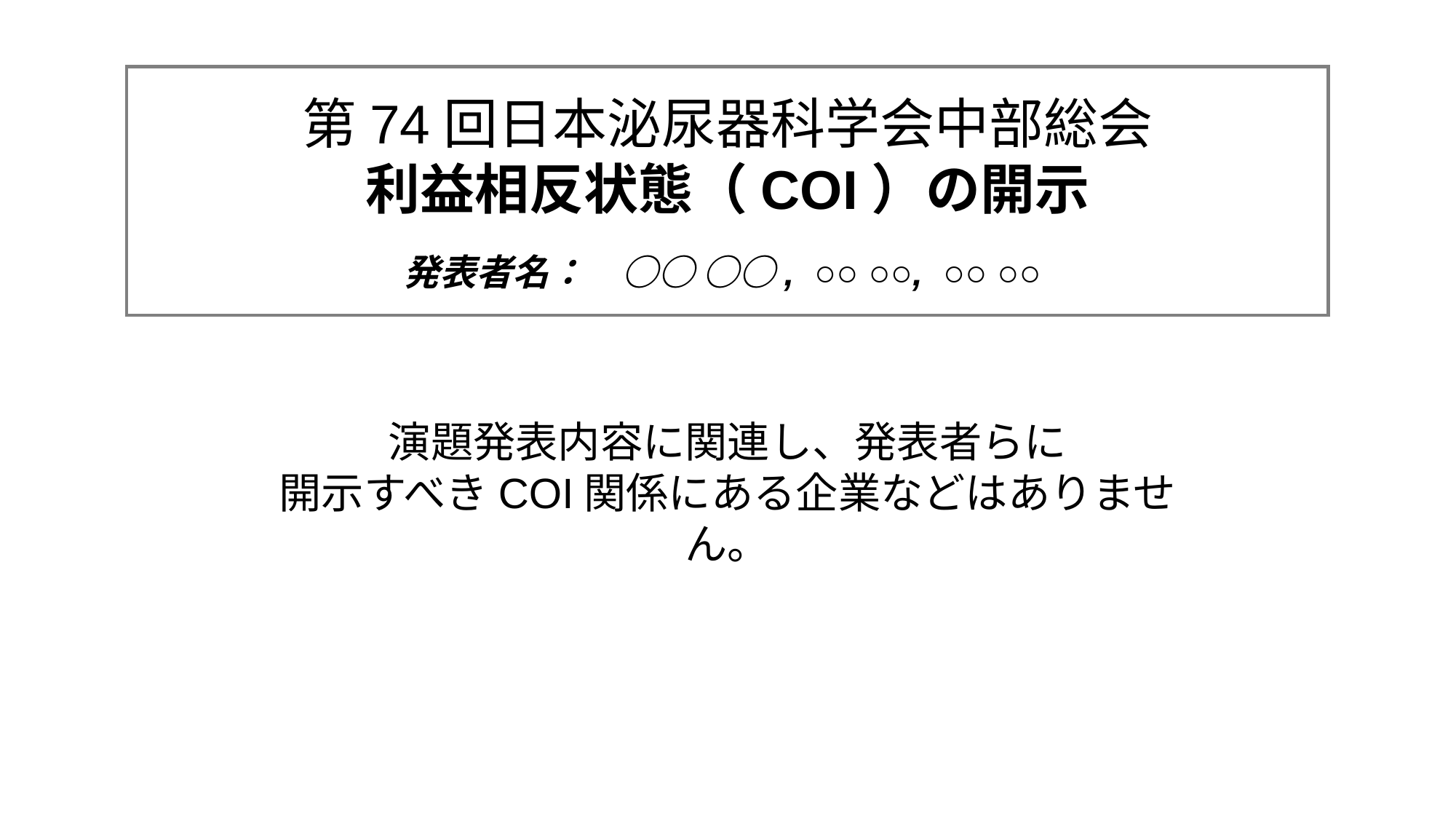

第74回日本泌尿器科学会中部総会
利益相反状態（COI）の開示

発表者名：　○○ ○○,  ○○ ○○,  ○○ ○○
演題発表内容に関連し、発表者らに
開示すべきCOI関係にある企業などはありません。